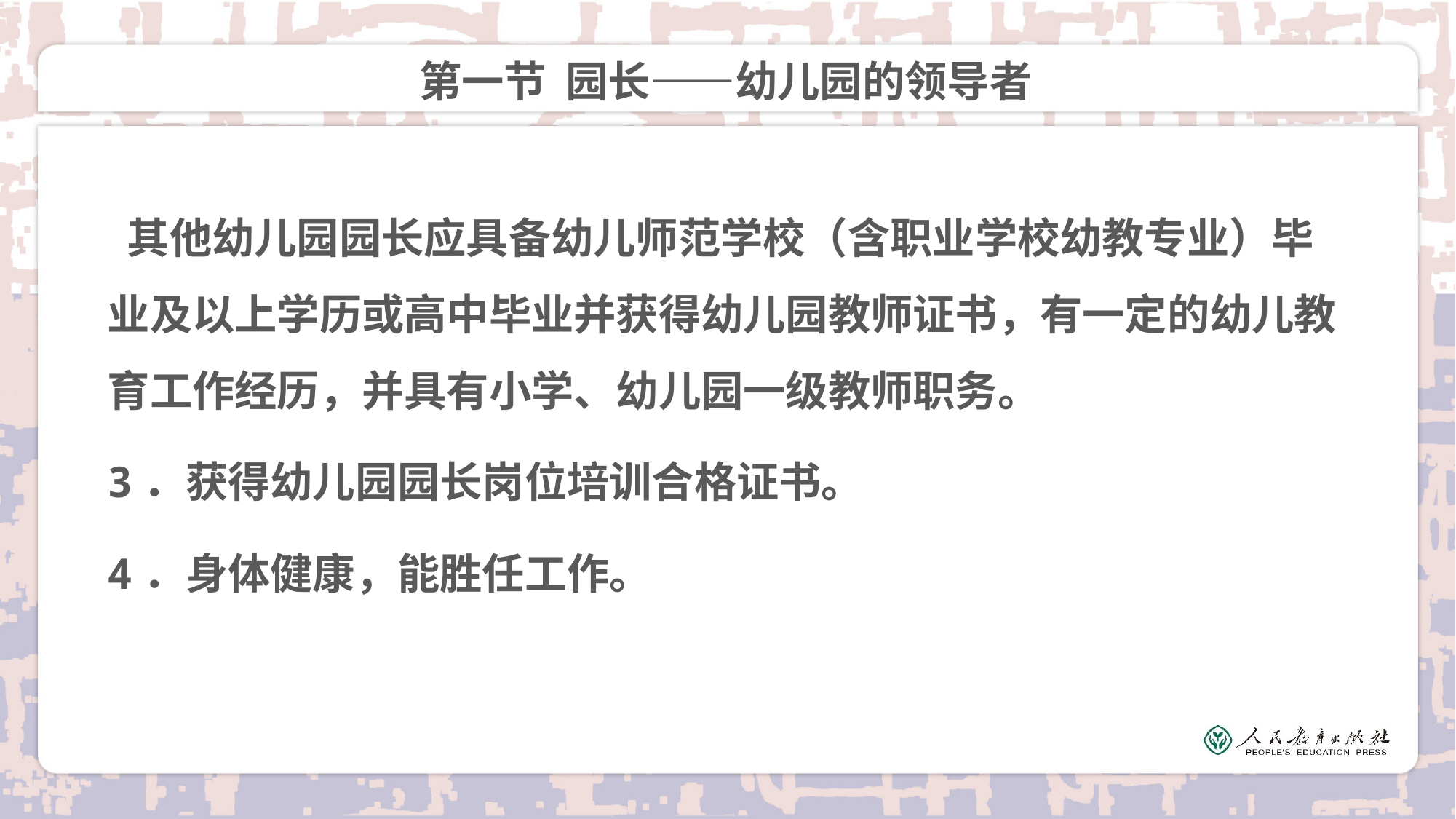

# 第一节  园长——幼儿园的领导者
 其他幼儿园园长应具备幼儿师范学校（含职业学校幼教专业）毕业及以上学历或高中毕业并获得幼儿园教师证书，有一定的幼儿教育工作经历，并具有小学、幼儿园一级教师职务。
3．获得幼儿园园长岗位培训合格证书。
4．身体健康，能胜任工作。